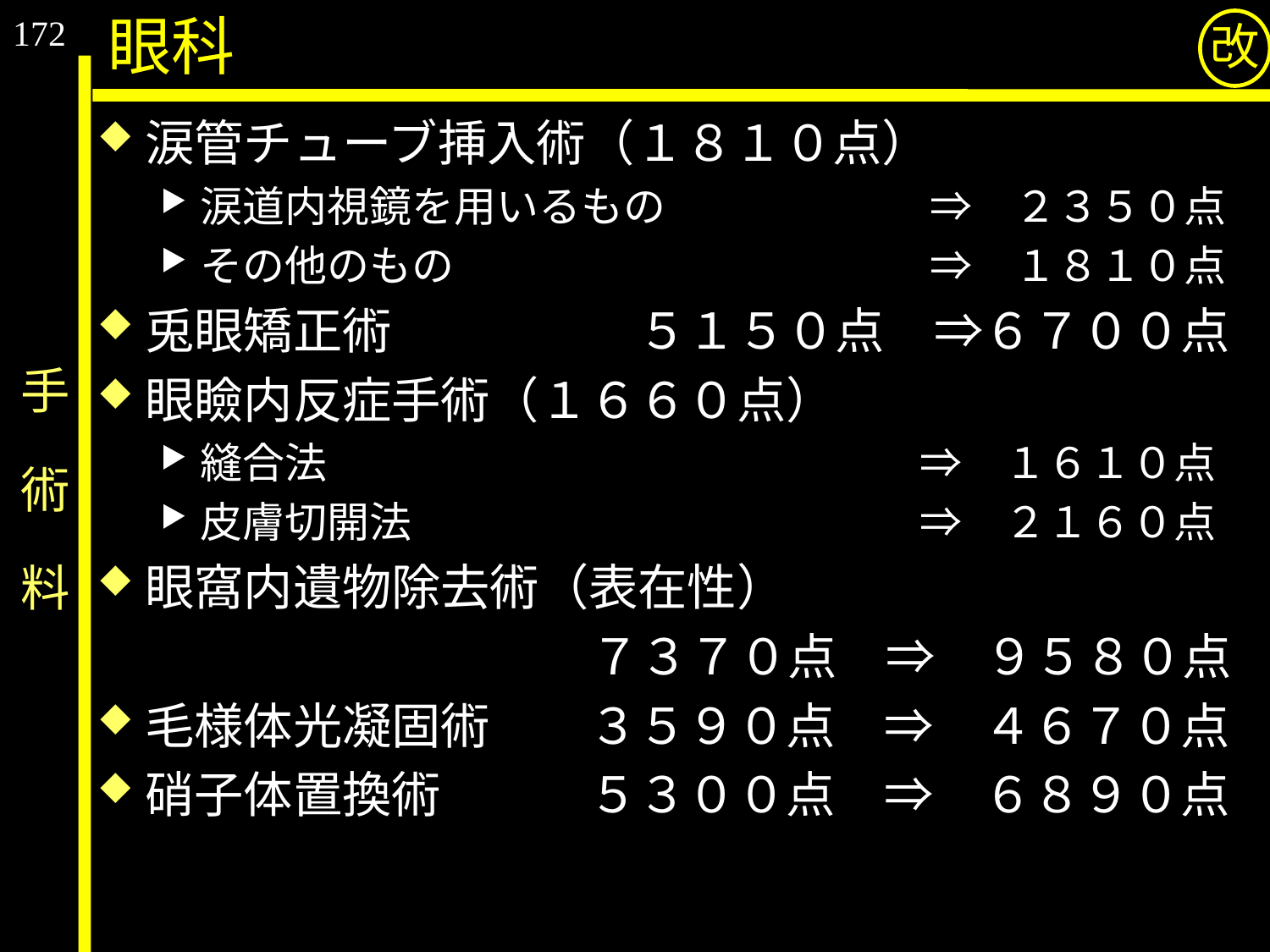

172
眼科
改

涙管チューブ挿入術（１８１０点）
涙道内視鏡を用いるもの　　　　　 　⇒　２３５０点
その他のもの　　　　　　　　　　　 ⇒　１８１０点
兎眼矯正術　　　　　５１５０点　⇒６７００点
眼瞼内反症手術（１６６０点）
縫合法　　　　　　　　　　　　　　⇒　１６１０点
皮膚切開法　　　　　　　　　　　　⇒　２１６０点
眼窩内遺物除去術（表在性）
　　　　　　　　　　７３７０点　⇒　９５８０点
毛様体光凝固術　　３５９０点　⇒　４６７０点
硝子体置換術　　　５３００点　⇒　６８９０点
# 手　術　料